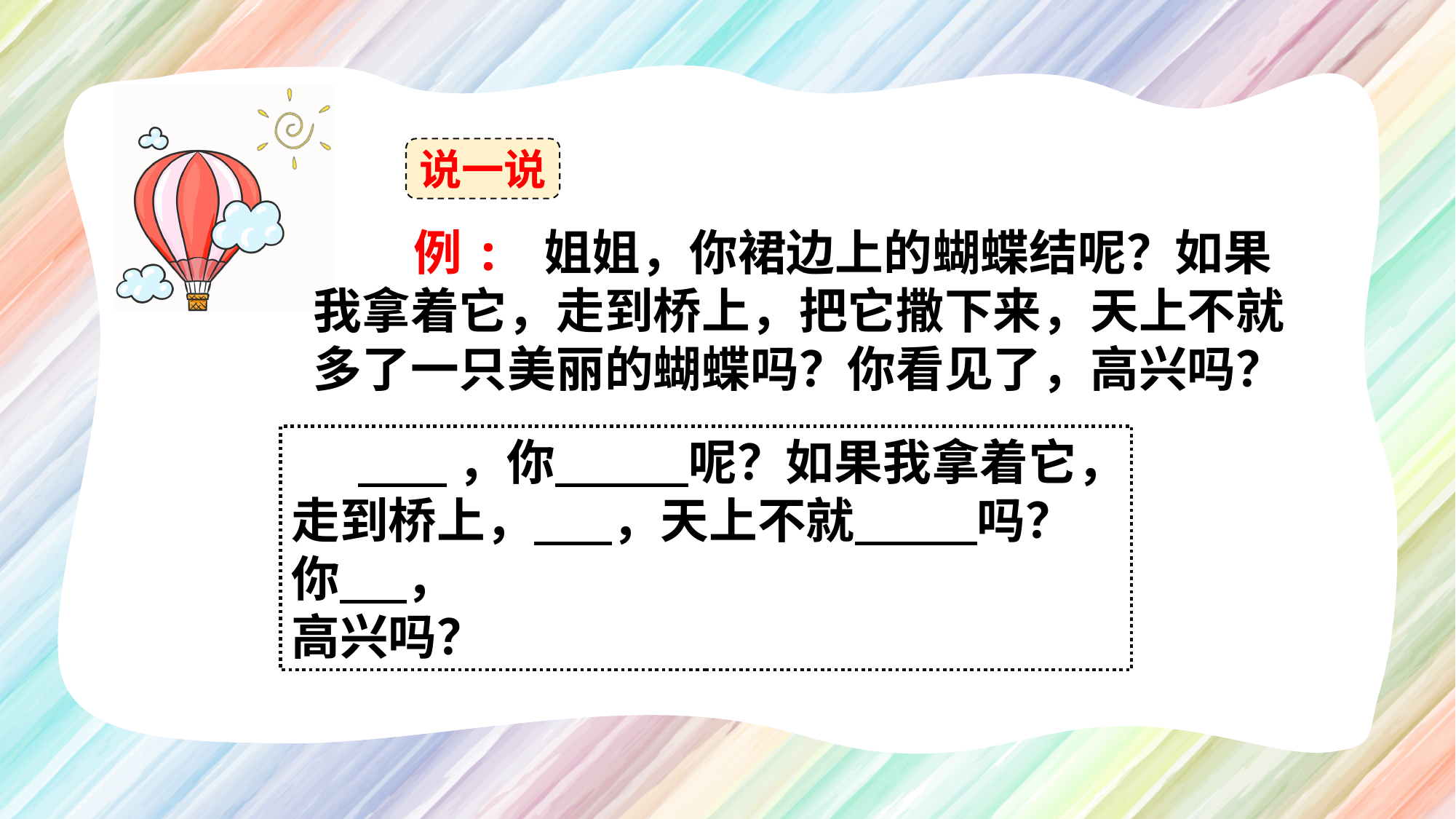

说一说

        例: 姐姐，你裙边上的蝴蝶结呢？如果我拿着它，走到桥上，把它撒下来，天上不就多了一只美丽的蝴蝶吗？你看见了，高兴吗？
方方课堂
方方课堂
方方课堂
www.ffketang.com
www.ffketang.com
              ，你            呢？如果我拿着它，走到桥上，       ，天上不就           吗？你      ，
高兴吗？
www.ffketang.com
方方课堂